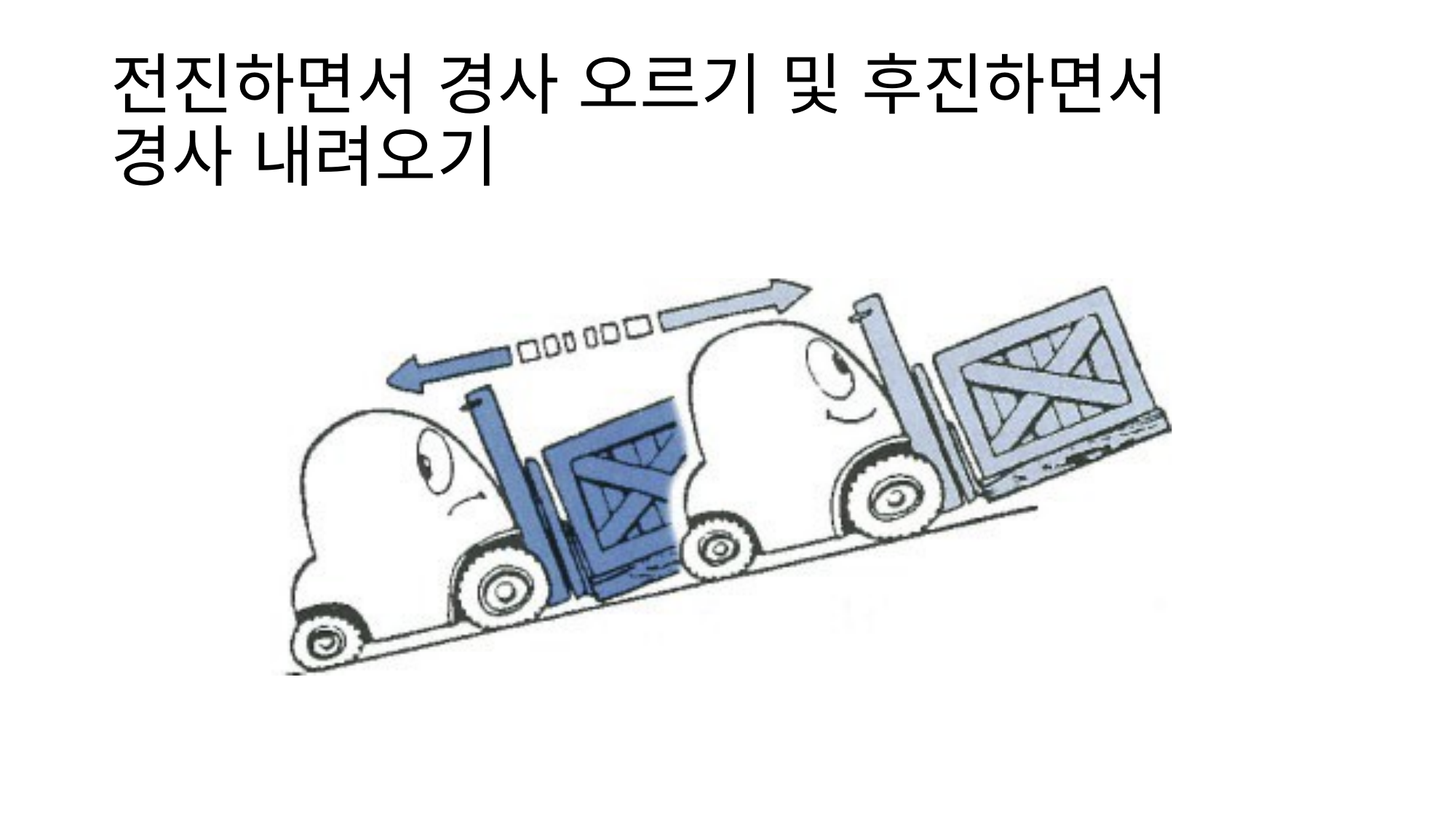

# 전진하면서 경사 오르기 및 후진하면서 경사 내려오기